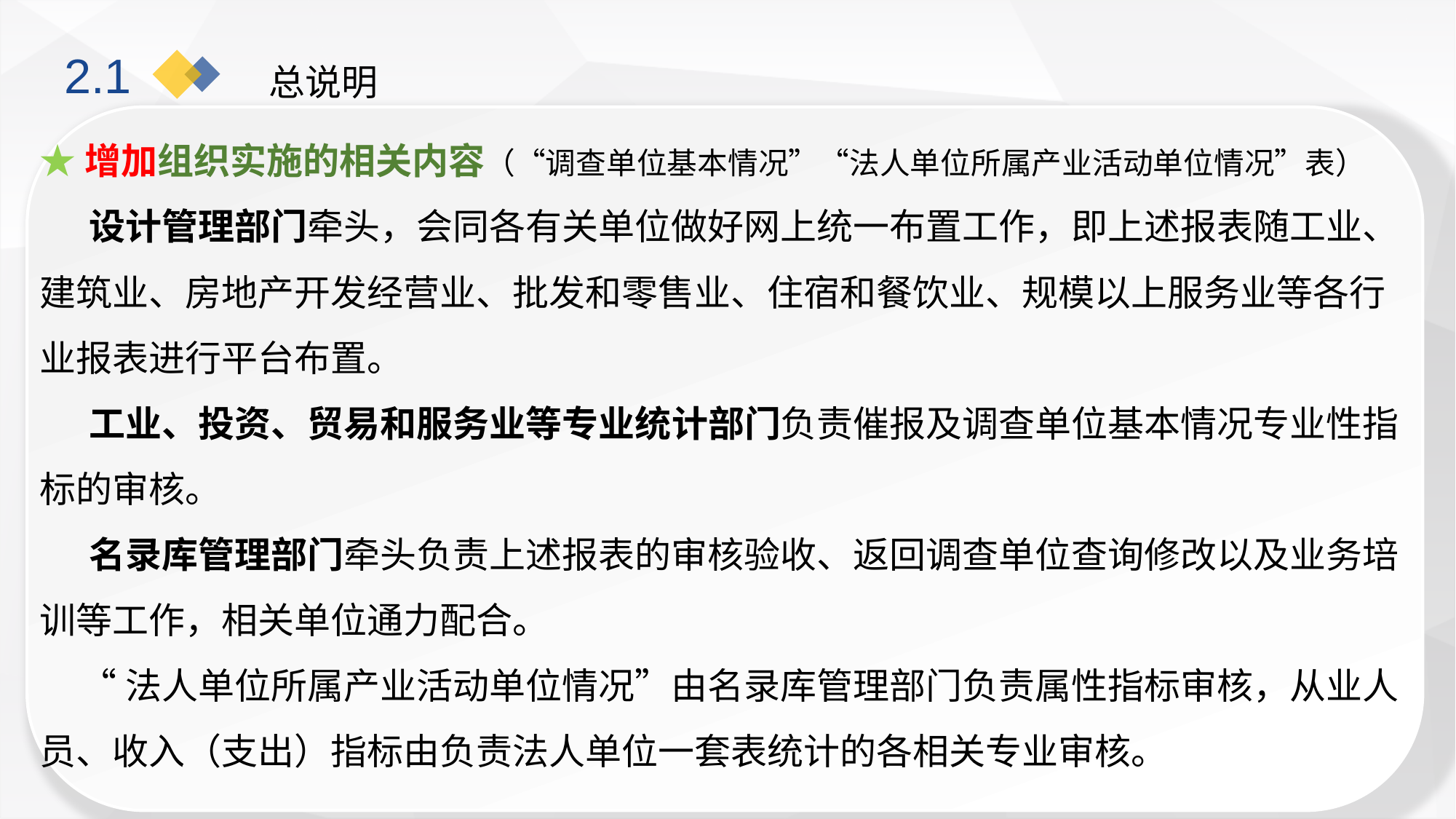

# 总说明
2.1

★增加组织实施的相关内容（“调查单位基本情况”“法人单位所属产业活动单位情况”表）
     设计管理部门牵头，会同各有关单位做好网上统一布置工作，即上述报表随工业、建筑业、房地产开发经营业、批发和零售业、住宿和餐饮业、规模以上服务业等各行业报表进行平台布置。
     工业、投资、贸易和服务业等专业统计部门负责催报及调查单位基本情况专业性指标的审核。
     名录库管理部门牵头负责上述报表的审核验收、返回调查单位查询修改以及业务培训等工作，相关单位通力配合。
     “法人单位所属产业活动单位情况”由名录库管理部门负责属性指标审核，从业人员、收入（支出）指标由负责法人单位一套表统计的各相关专业审核。